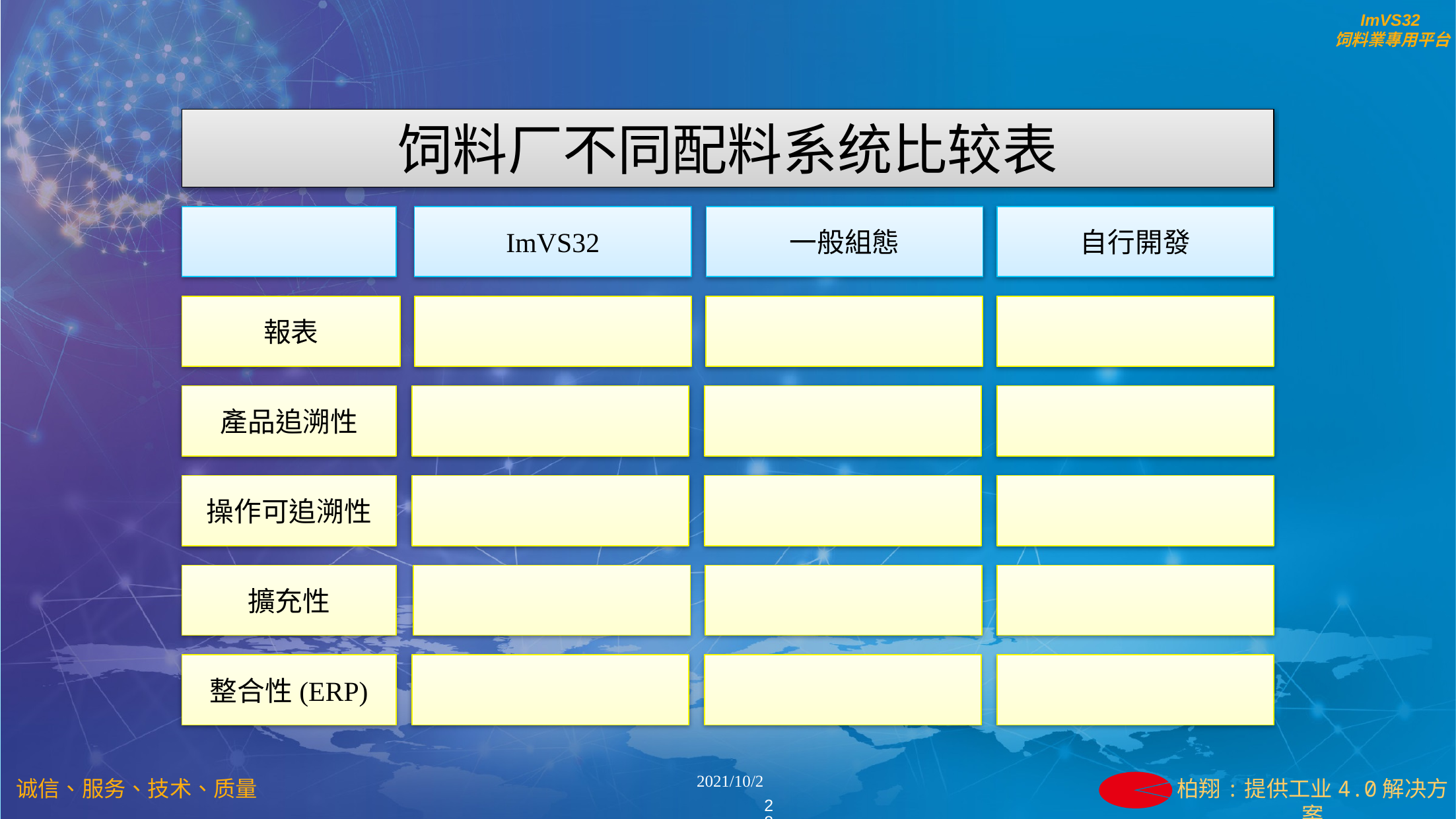

饲料厂不同配料系统比较表

ImVS32
一般組態
自行開發
報表

產品追溯性

操作可追溯性

擴充性

整合性(ERP)

28